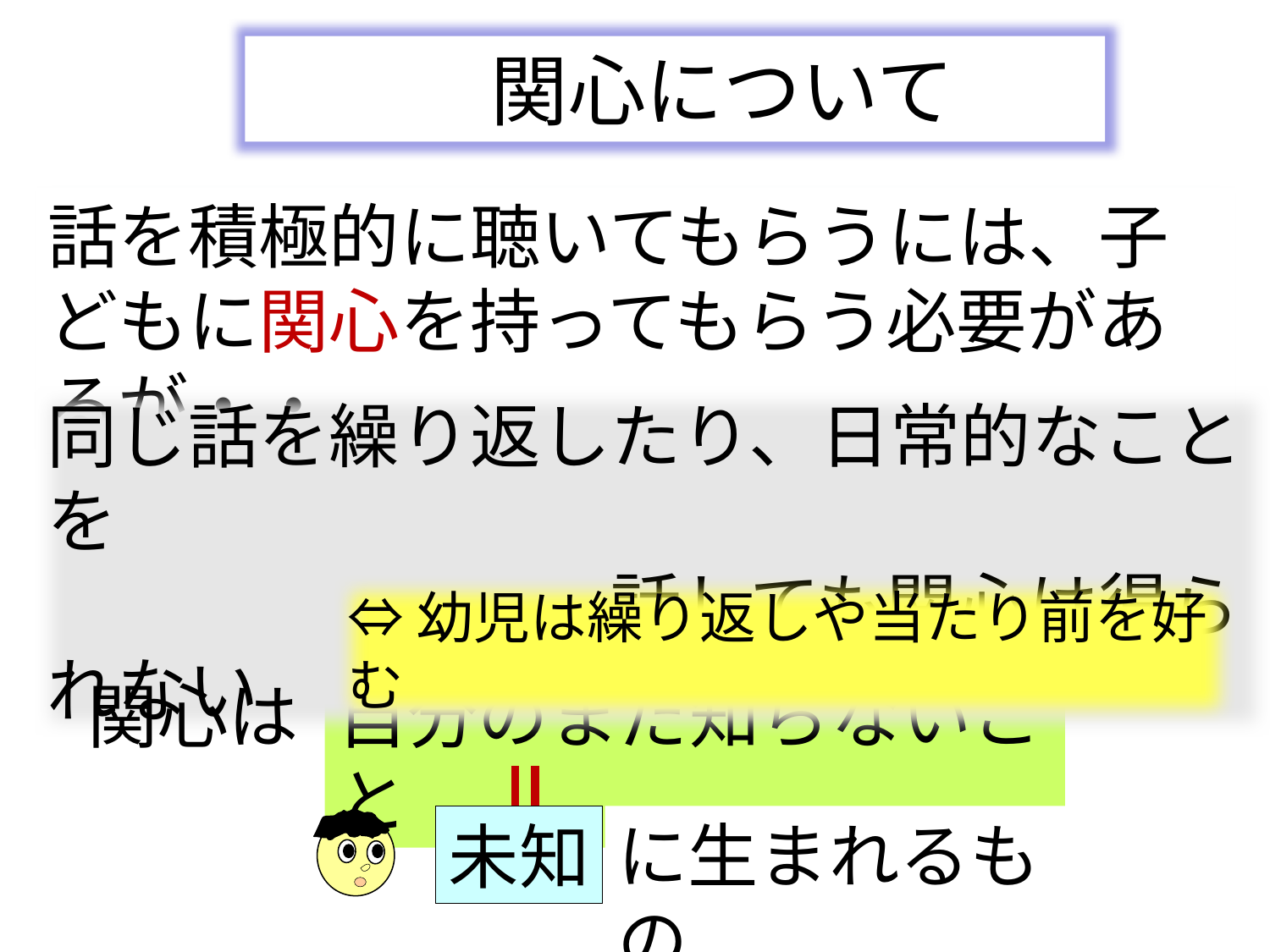

関心について
話を積極的に聴いてもらうには、子どもに関心を持ってもらう必要があるが・・
同じ話を繰り返したり、日常的なことを
　　　　　　　　話しても関心は得られない
⇔幼児は繰り返しや当たり前を好む
関心は
自分のまだ知らないこと

未知
に生まれるもの